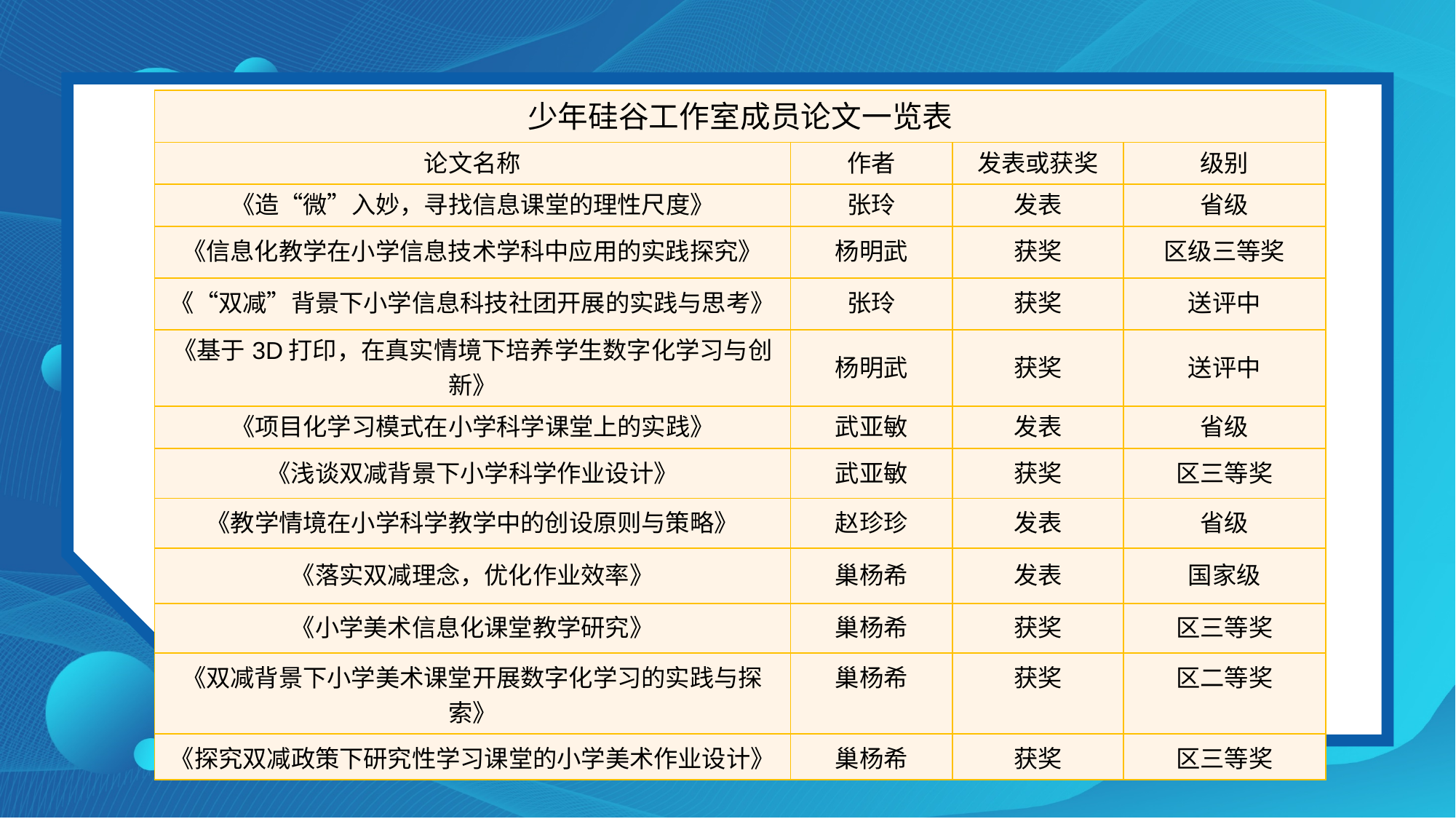

| 少年硅谷工作室成员论文一览表 |  |  |  |
| --- | --- | --- | --- |
| 论文名称 | 作者 | 发表或获奖 | 级别 |
| 《造“微”入妙，寻找信息课堂的理性尺度》 | 张玲 | 发表 | 省级 |
| 《信息化教学在小学信息技术学科中应用的实践探究》 | 杨明武 | 获奖 | 区级三等奖 |
| 《“双减”背景下小学信息科技社团开展的实践与思考》 | 张玲 | 获奖 | 送评中 |
| 《基于3D打印，在真实情境下培养学生数字化学习与创新》 | 杨明武 | 获奖 | 送评中 |
| 《项目化学习模式在小学科学课堂上的实践》 | 武亚敏 | 发表 | 省级 |
| 《浅谈双减背景下小学科学作业设计》 | 武亚敏 | 获奖 | 区三等奖 |
| 《教学情境在小学科学教学中的创设原则与策略》 | 赵珍珍 | 发表 | 省级 |
| 《落实双减理念，优化作业效率》 | 巢杨希 | 发表 | 国家级 |
| 《小学美术信息化课堂教学研究》 | 巢杨希 | 获奖 | 区三等奖 |
| 《双减背景下小学美术课堂开展数字化学习的实践与探索》 | 巢杨希 | 获奖 | 区二等奖 |
| 《探究双减政策下研究性学习课堂的小学美术作业设计》 | 巢杨希 | 获奖 | 区三等奖 |